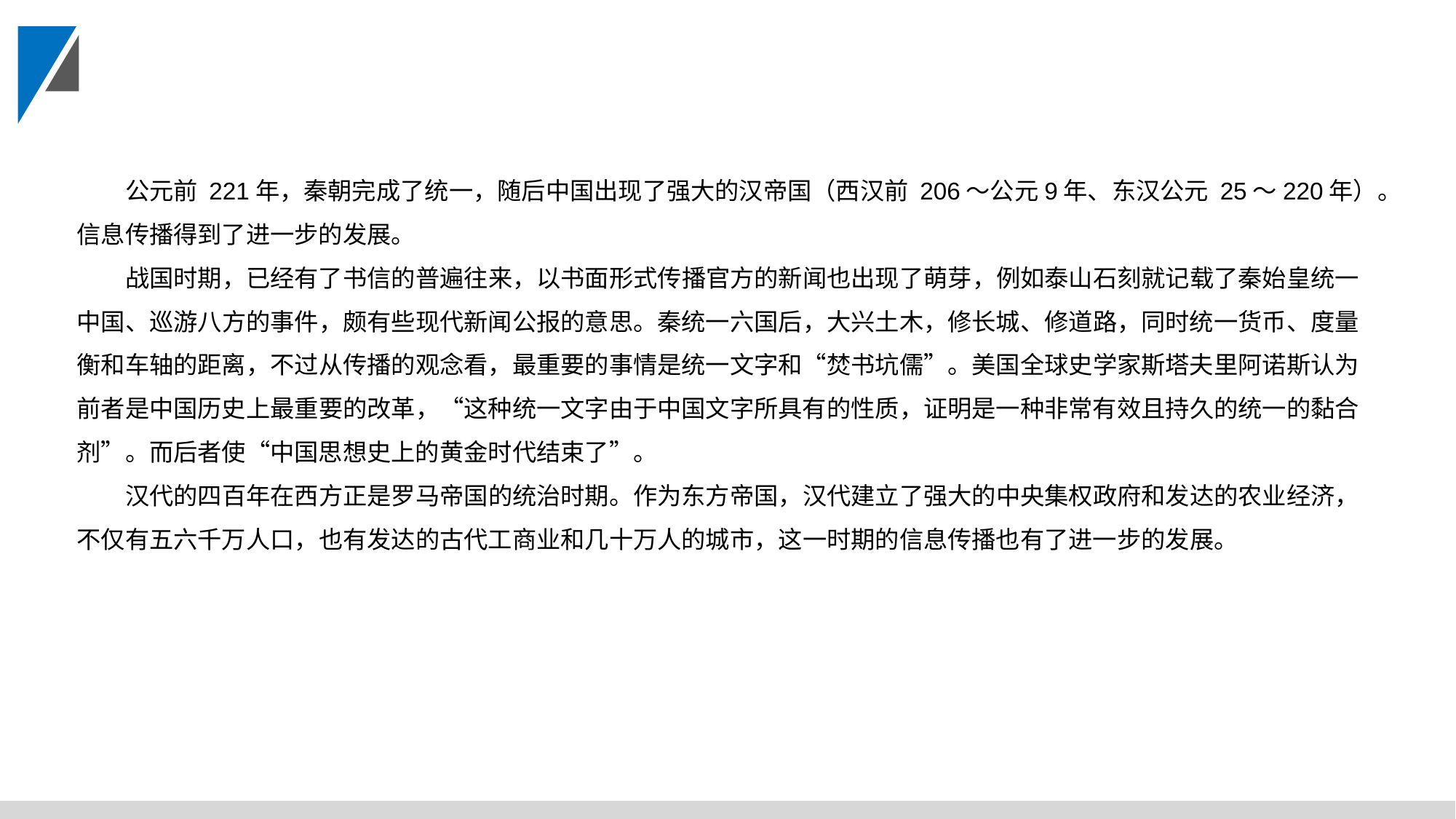

公元前 221年，秦朝完成了统一，随后中国出现了强大的汉帝国（西汉前 206～公元9年、东汉公元 25～220年）。信息传播得到了进一步的发展。
战国时期，已经有了书信的普遍往来，以书面形式传播官方的新闻也出现了萌芽，例如泰山石刻就记载了秦始皇统一中国、巡游八方的事件，颇有些现代新闻公报的意思。秦统一六国后，大兴土木，修长城、修道路，同时统一货币、度量衡和车轴的距离，不过从传播的观念看，最重要的事情是统一文字和“焚书坑儒”。美国全球史学家斯塔夫里阿诺斯认为前者是中国历史上最重要的改革，“这种统一文字由于中国文字所具有的性质，证明是一种非常有效且持久的统一的黏合剂”。而后者使“中国思想史上的黄金时代结束了”。
汉代的四百年在西方正是罗马帝国的统治时期。作为东方帝国，汉代建立了强大的中央集权政府和发达的农业经济，不仅有五六千万人口，也有发达的古代工商业和几十万人的城市，这一时期的信息传播也有了进一步的发展。